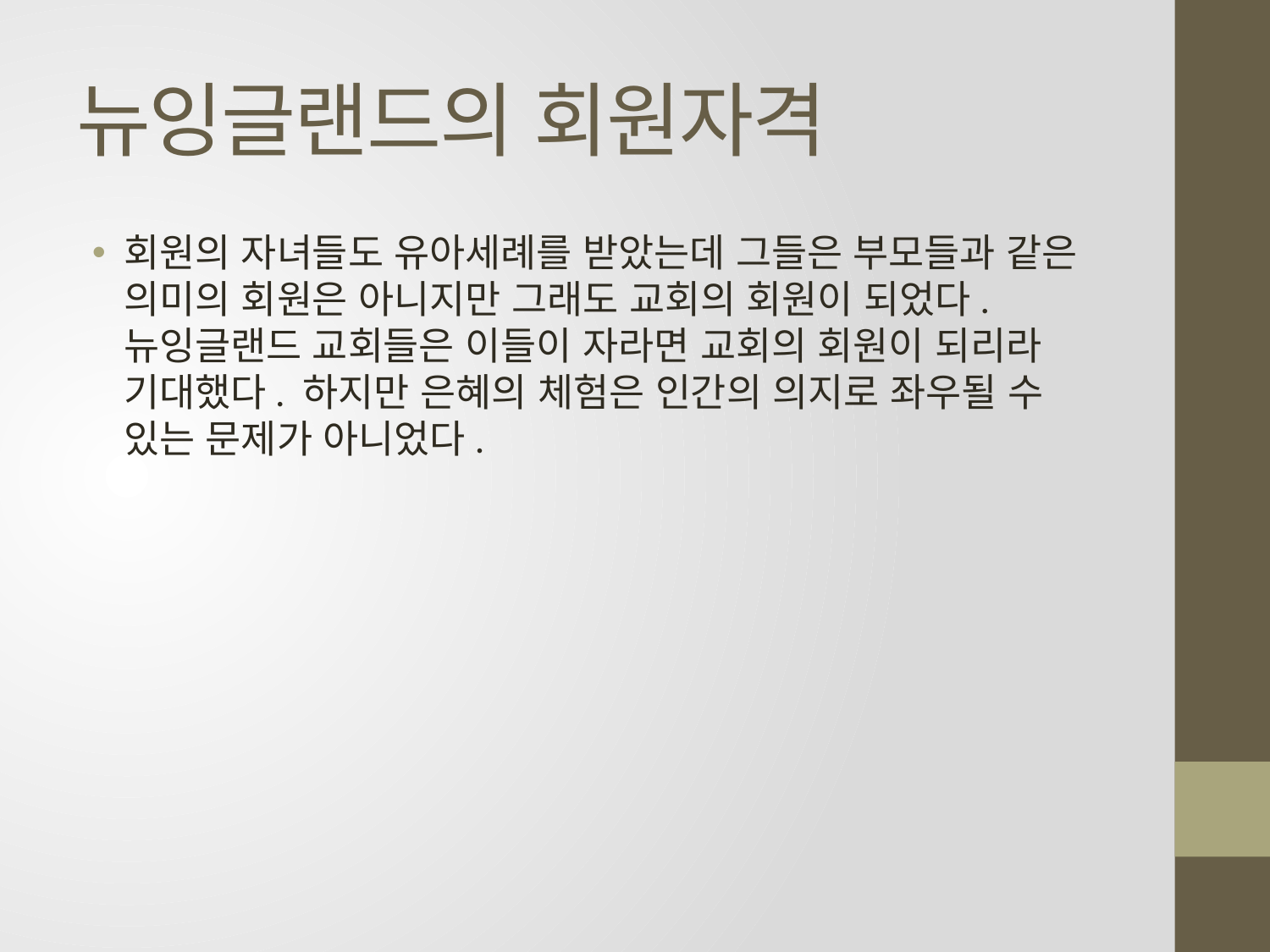

# 뉴잉글랜드의 회원자격
회원의 자녀들도 유아세례를 받았는데 그들은 부모들과 같은 의미의 회원은 아니지만 그래도 교회의 회원이 되었다. 뉴잉글랜드 교회들은 이들이 자라면 교회의 회원이 되리라 기대했다. 하지만 은혜의 체험은 인간의 의지로 좌우될 수 있는 문제가 아니었다.